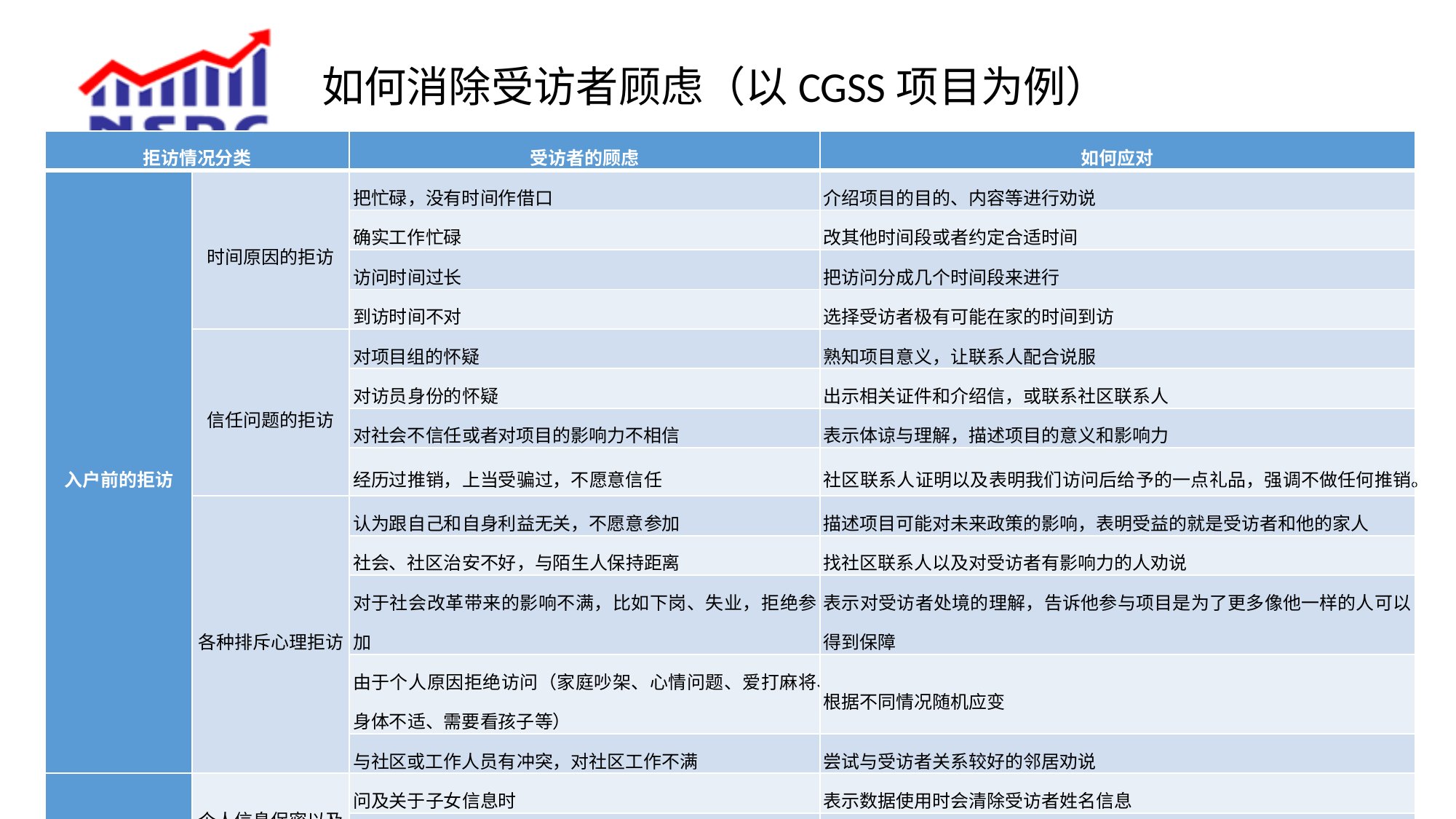

# 如何消除受访者顾虑（以CGSS项目为例）
| 拒访情况分类 |  | 受访者的顾虑 | 如何应对 |
| --- | --- | --- | --- |
| 入户前的拒访 | 时间原因的拒访 | 把忙碌，没有时间作借口 | 介绍项目的目的、内容等进行劝说 |
|  |  | 确实工作忙碌 | 改其他时间段或者约定合适时间 |
|  |  | 访问时间过长 | 把访问分成几个时间段来进行 |
|  |  | 到访时间不对 | 选择受访者极有可能在家的时间到访 |
|  | 信任问题的拒访 | 对项目组的怀疑 | 熟知项目意义，让联系人配合说服 |
|  |  | 对访员身份的怀疑 | 出示相关证件和介绍信，或联系社区联系人 |
|  |  | 对社会不信任或者对项目的影响力不相信 | 表示体谅与理解，描述项目的意义和影响力 |
|  |  | 经历过推销，上当受骗过，不愿意信任 | 社区联系人证明以及表明我们访问后给予的一点礼品，强调不做任何推销。 |
|  | 各种排斥心理拒访 | 认为跟自己和自身利益无关，不愿意参加 | 描述项目可能对未来政策的影响，表明受益的就是受访者和他的家人 |
|  |  | 社会、社区治安不好，与陌生人保持距离 | 找社区联系人以及对受访者有影响力的人劝说 |
|  |  | 对于社会改革带来的影响不满，比如下岗、失业，拒绝参加 | 表示对受访者处境的理解，告诉他参与项目是为了更多像他一样的人可以得到保障 |
|  |  | 由于个人原因拒绝访问（家庭吵架、心情问题、爱打麻将、身体不适、需要看孩子等） | 根据不同情况随机应变 |
|  |  | 与社区或工作人员有冲突，对社区工作不满 | 尝试与受访者关系较好的邻居劝说 |
| 访谈中的拒访 | 个人信息保密以及隐私问题 | 问及关于子女信息时 | 表示数据使用时会清除受访者姓名信息 |
|  |  | 问及收入及支出情况时 | 表示感兴趣的是和受访者一样的人的整体情况而非个人 |
|  |  | 采集家户联系信息时 | 为了后续访问可以找到他们 |
|  | 时间原因中途拒访 | 访问途中，因为时间过长，拒绝继续接受访问 | 耐心劝说，或者再约时间 |